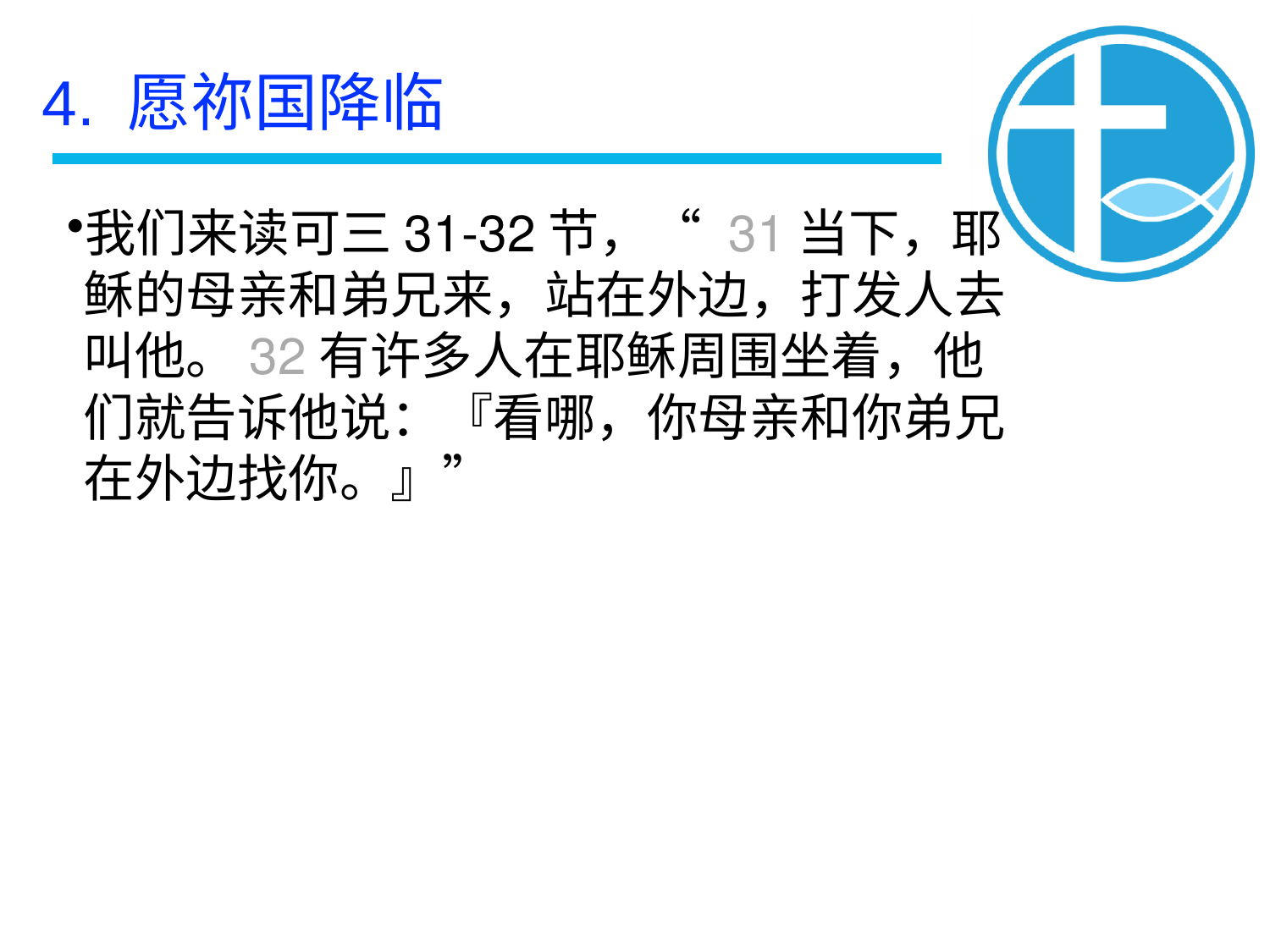

4. 愿祢国降临
我们来读可三31-32节，“ 31当下，耶稣的母亲和弟兄来，站在外边，打发人去叫他。32有许多人在耶稣周围坐着，他们就告诉他说：『看哪，你母亲和你弟兄在外边找你。』”